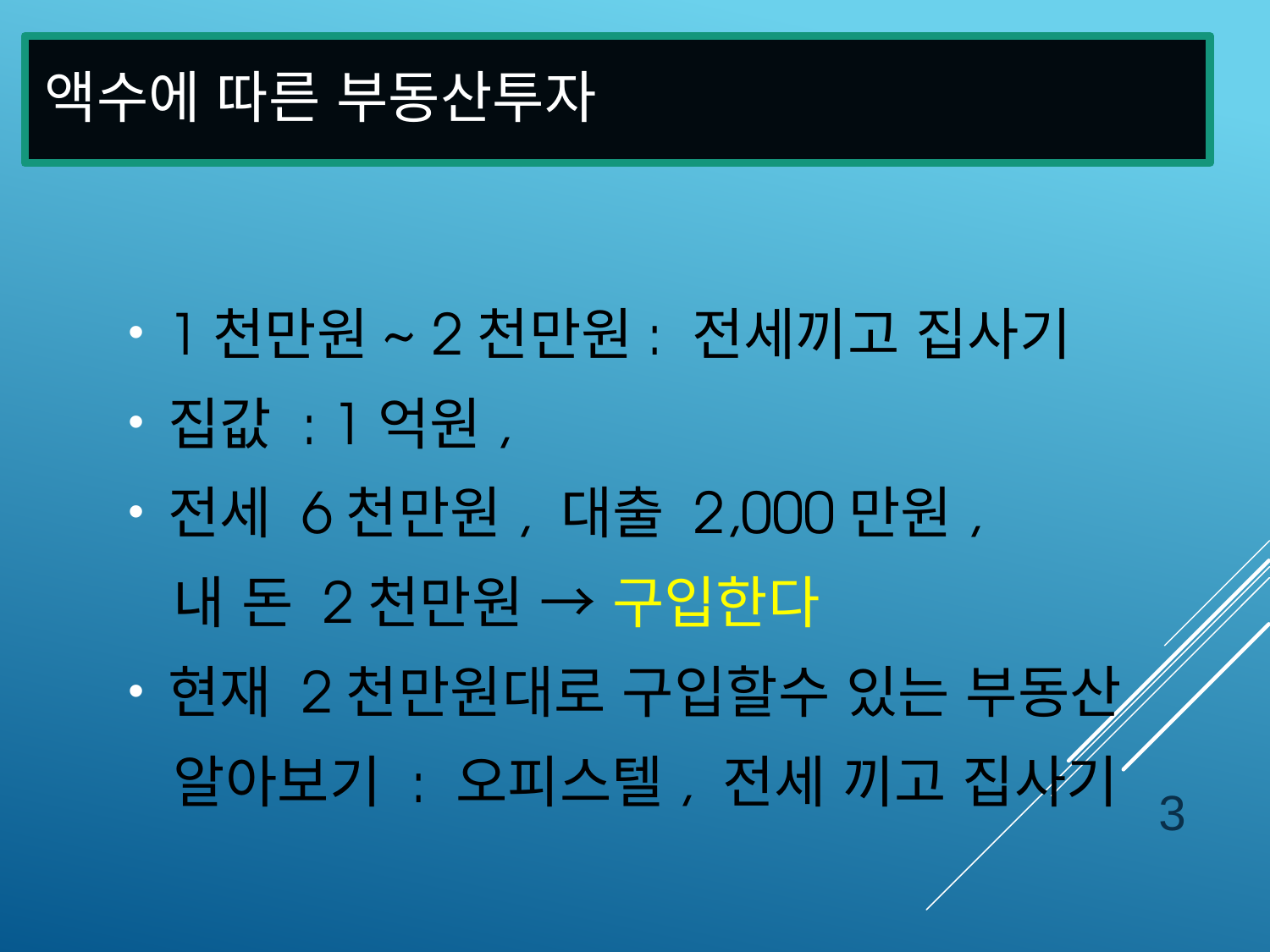

# 액수에 따른 부동산투자
1천만원~ 2천만원: 전세끼고 집사기
집값 : 1억원,
전세 6천만원, 대출 2,000만원,
  내 돈 2천만원 → 구입한다
현재 2천만원대로 구입할수 있는 부동산
  알아보기 : 오피스텔, 전세 끼고 집사기
3